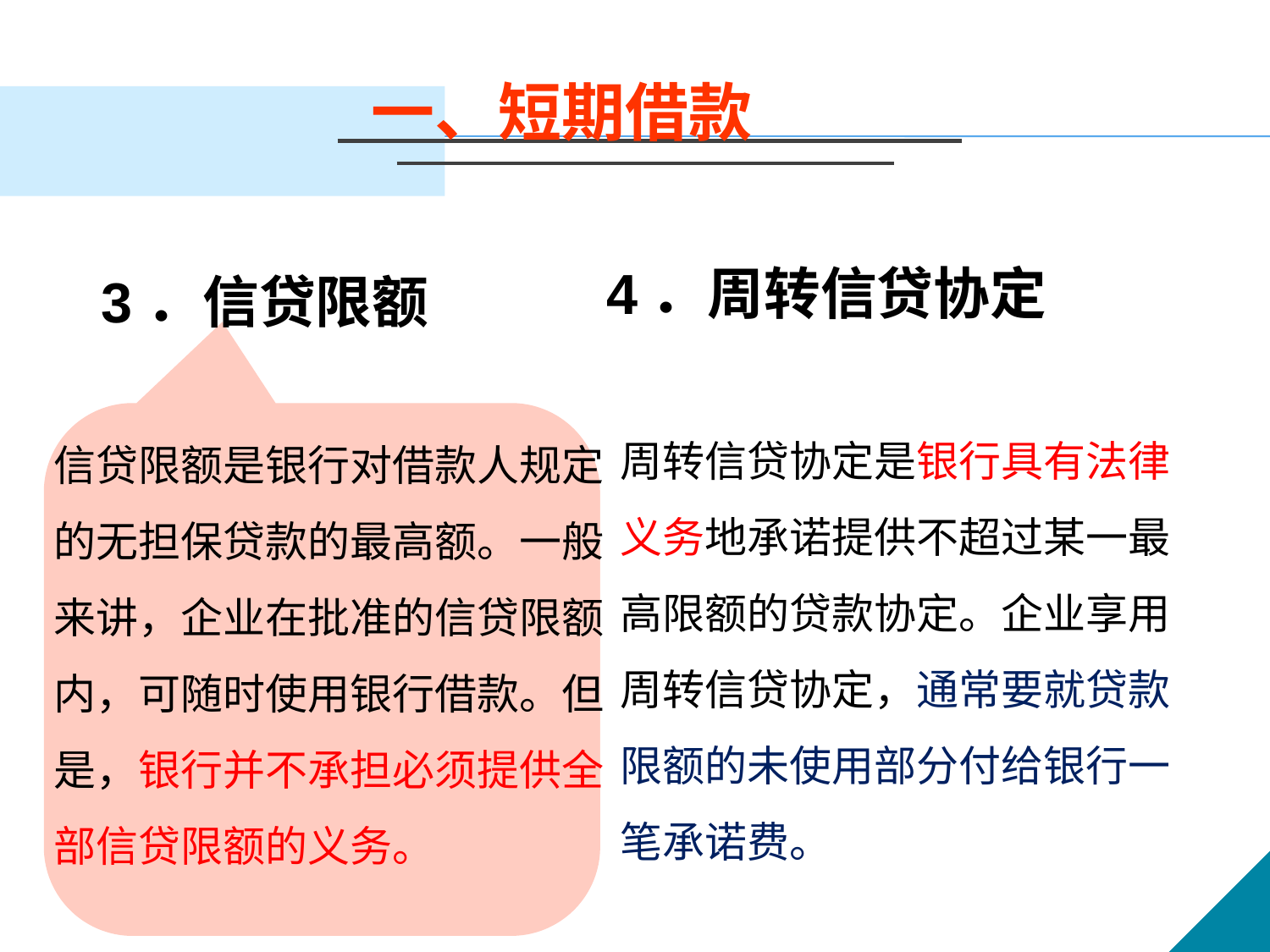

一、短期借款
4．周转信贷协定
3．信贷限额

周转信贷协定是银行具有法律义务地承诺提供不超过某一最高限额的贷款协定。企业享用周转信贷协定，通常要就贷款限额的未使用部分付给银行一笔承诺费。
信贷限额是银行对借款人规定的无担保贷款的最高额。一般来讲，企业在批准的信贷限额内，可随时使用银行借款。但是，银行并不承担必须提供全部信贷限额的义务。

11